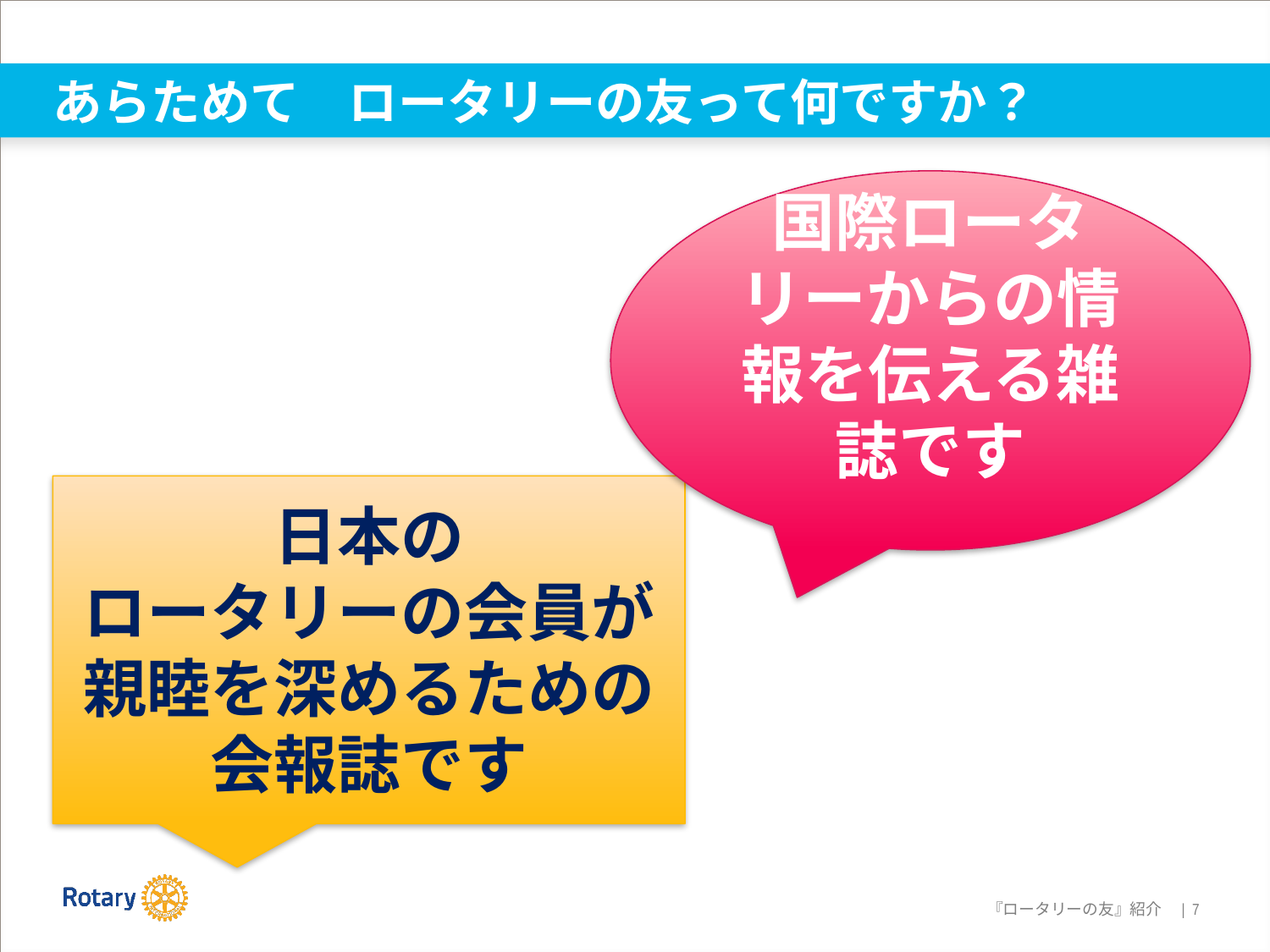

# あらためて　ロータリーの友って何ですか？
国際ロータリーからの情報を伝える雑誌です

日本の
ロータリーの会員が
親睦を深めるための
会報誌です